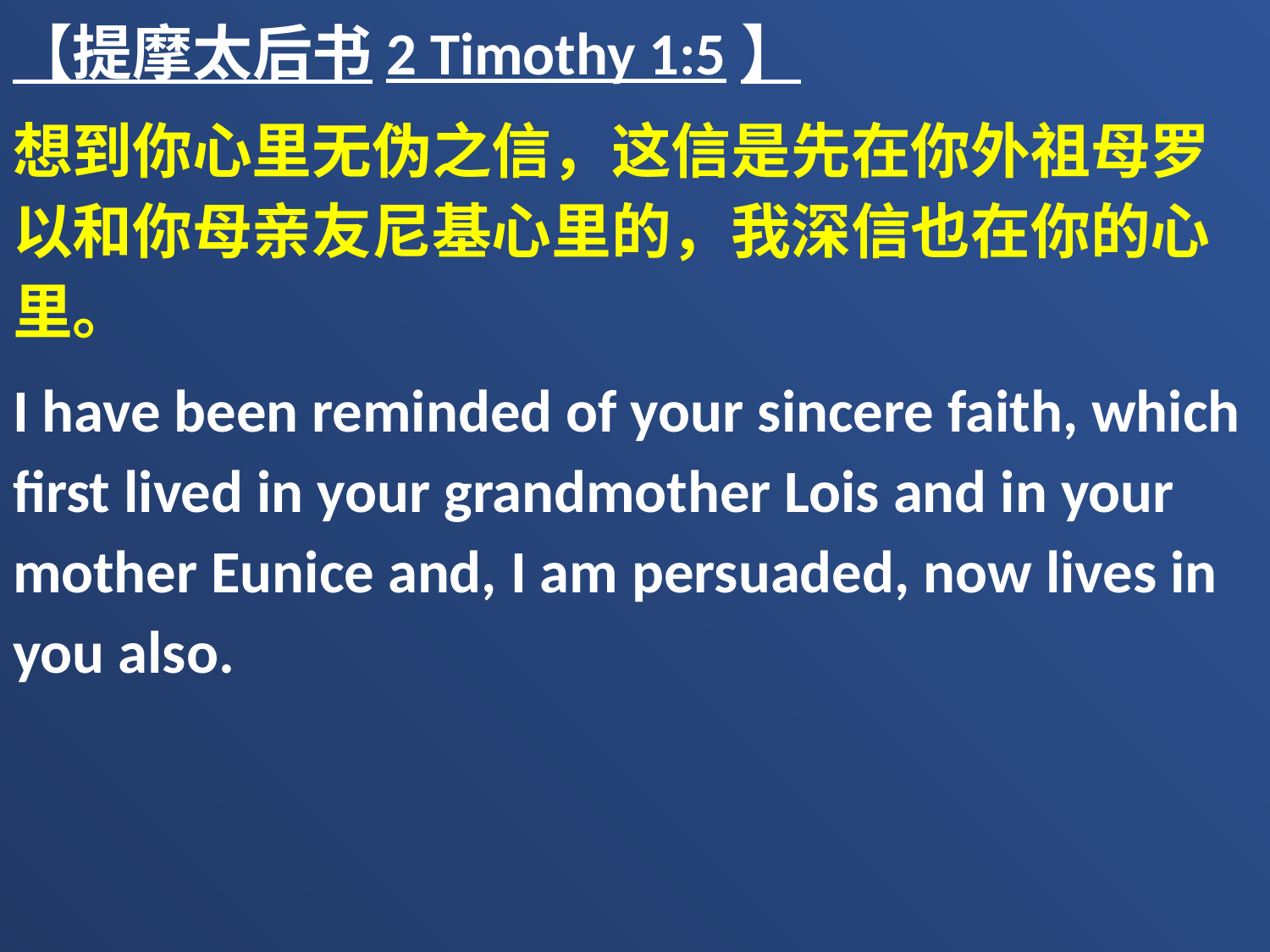

【提摩太后书2 Timothy 1:5】
想到你心里无伪之信，这信是先在你外祖母罗以和你母亲友尼基心里的，我深信也在你的心里。
I have been reminded of your sincere faith, which first lived in your grandmother Lois and in your mother Eunice and, I am persuaded, now lives in you also.